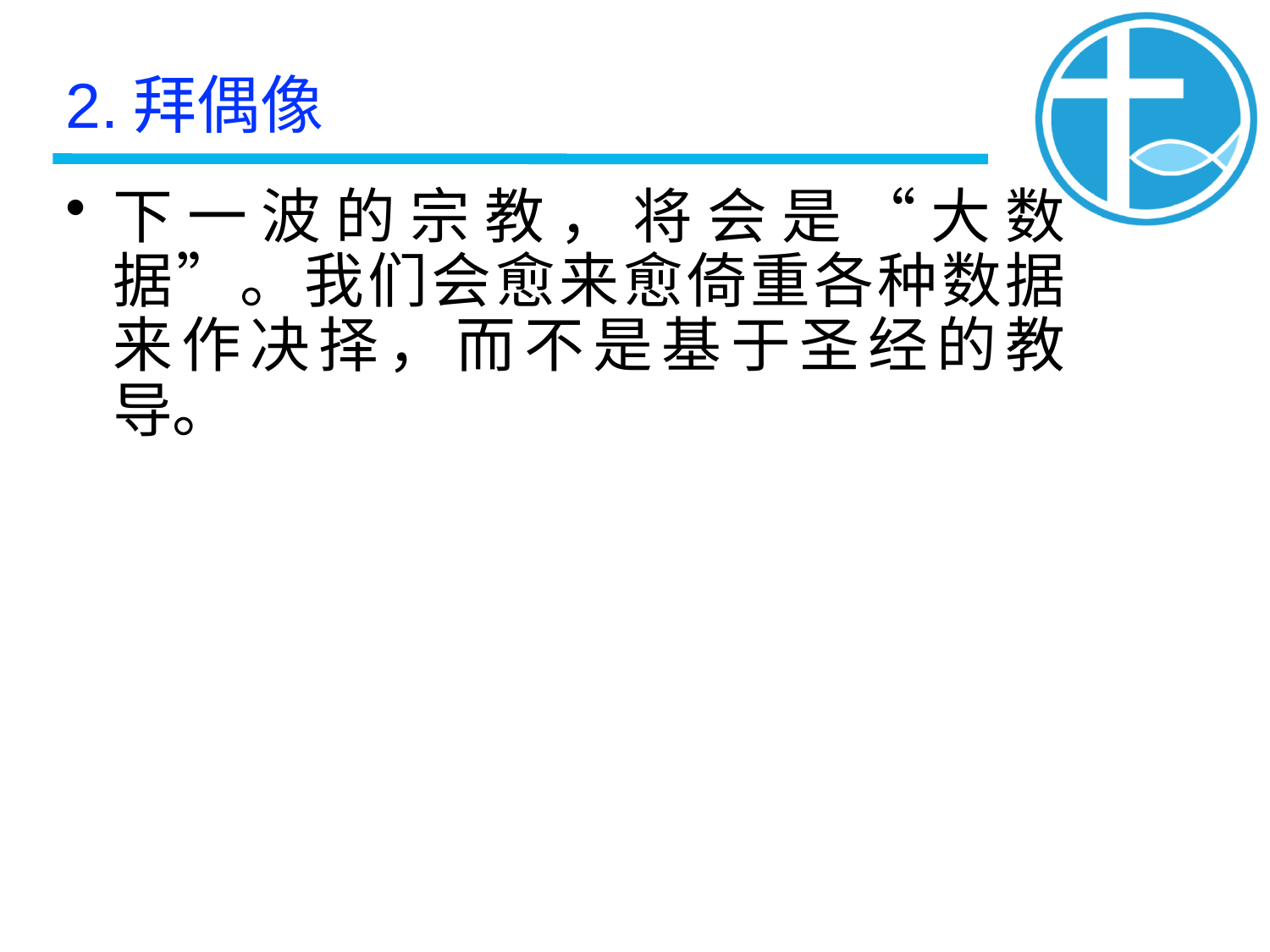

2.拜偶像
下一波的宗教，将会是“大数据”。我们会愈来愈倚重各种数据来作决择，而不是基于圣经的教导。